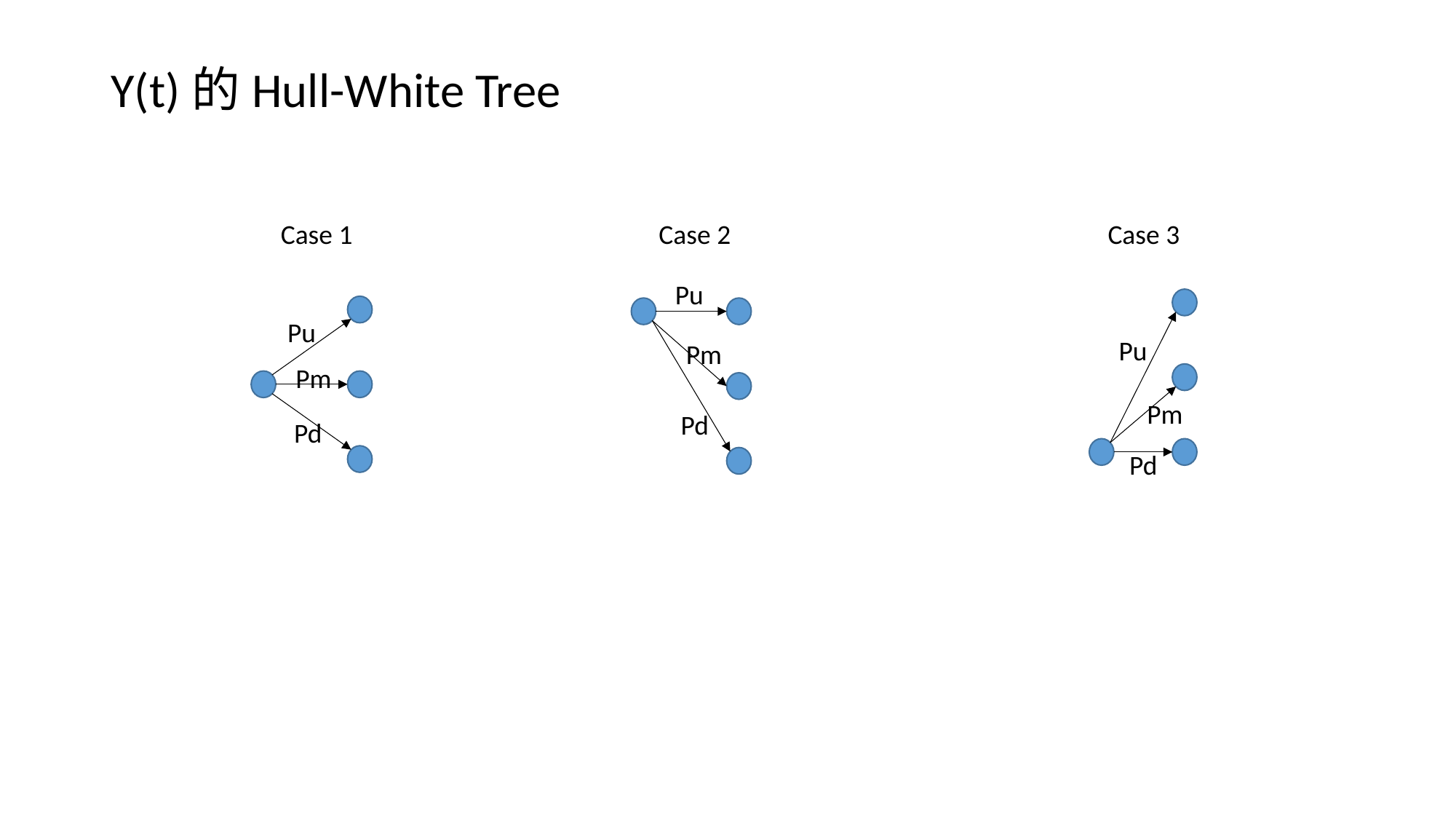

# Y(t)的Hull-White Tree
Case 1

Pu
Pm

Pd

Case 2
Pu

Pm

Pd

Case 3

Pu

Pm

Pd